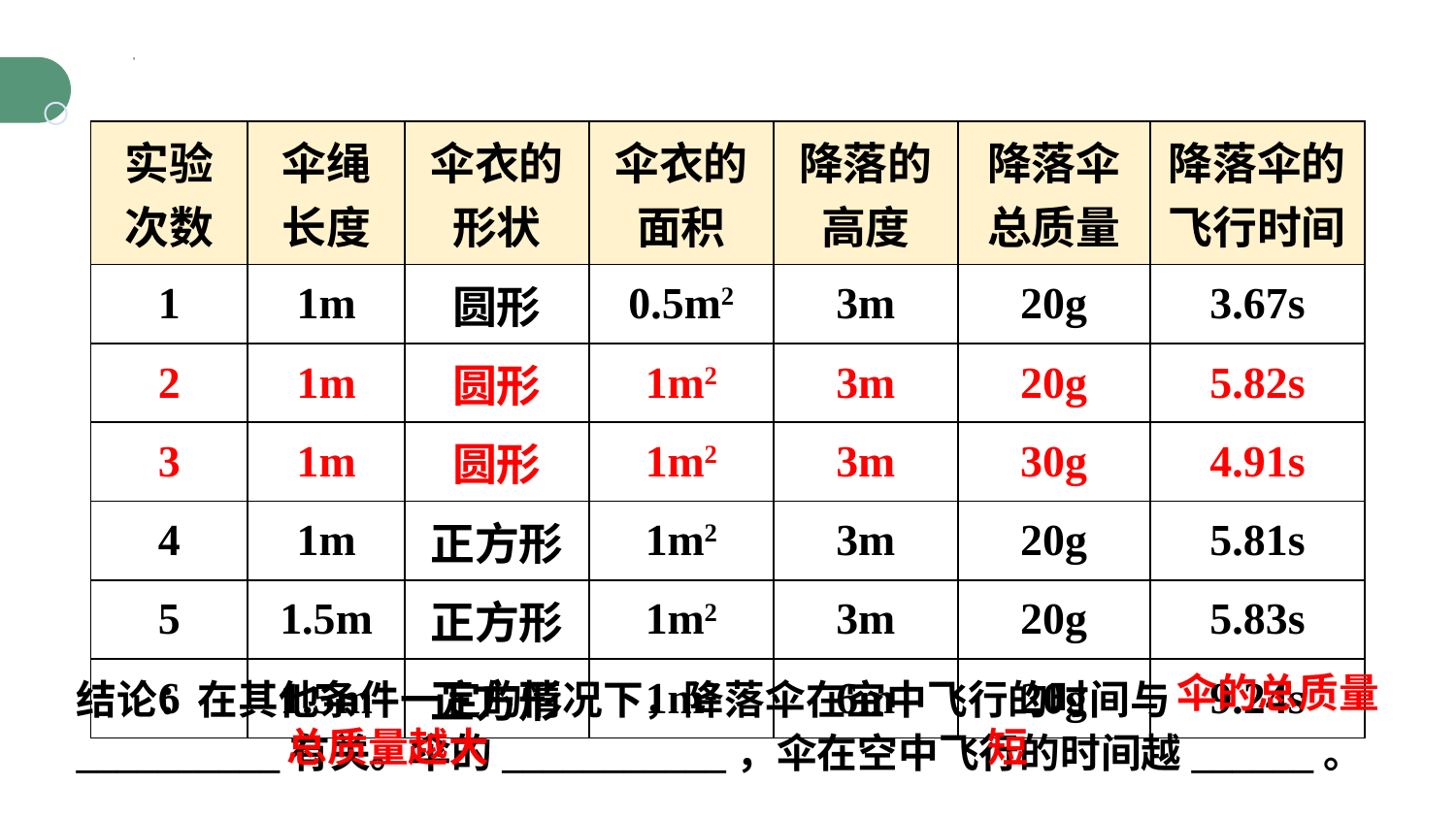

| 实验次数 | 伞绳长度 | 伞衣的形状 | 伞衣的面积 | 降落的高度 | 降落伞总质量 | 降落伞的飞行时间 |
| --- | --- | --- | --- | --- | --- | --- |
| 1 | 1m | 圆形 | 0.5m2 | 3m | 20g | 3.67s |
| 2 | 1m | 圆形 | 1m2 | 3m | 20g | 5.82s |
| 3 | 1m | 圆形 | 1m2 | 3m | 30g | 4.91s |
| 4 | 1m | 正方形 | 1m2 | 3m | 20g | 5.81s |
| 5 | 1.5m | 正方形 | 1m2 | 3m | 20g | 5.83s |
| 6 | 1.5m | 正方形 | 1m2 | 6m | 20g | 9.24s |
伞的总质量
结论：在其他条件一定的情况下，降落伞在空中飞行的时间与__________有关。伞的___________，伞在空中飞行的时间越______。
总质量越大
短